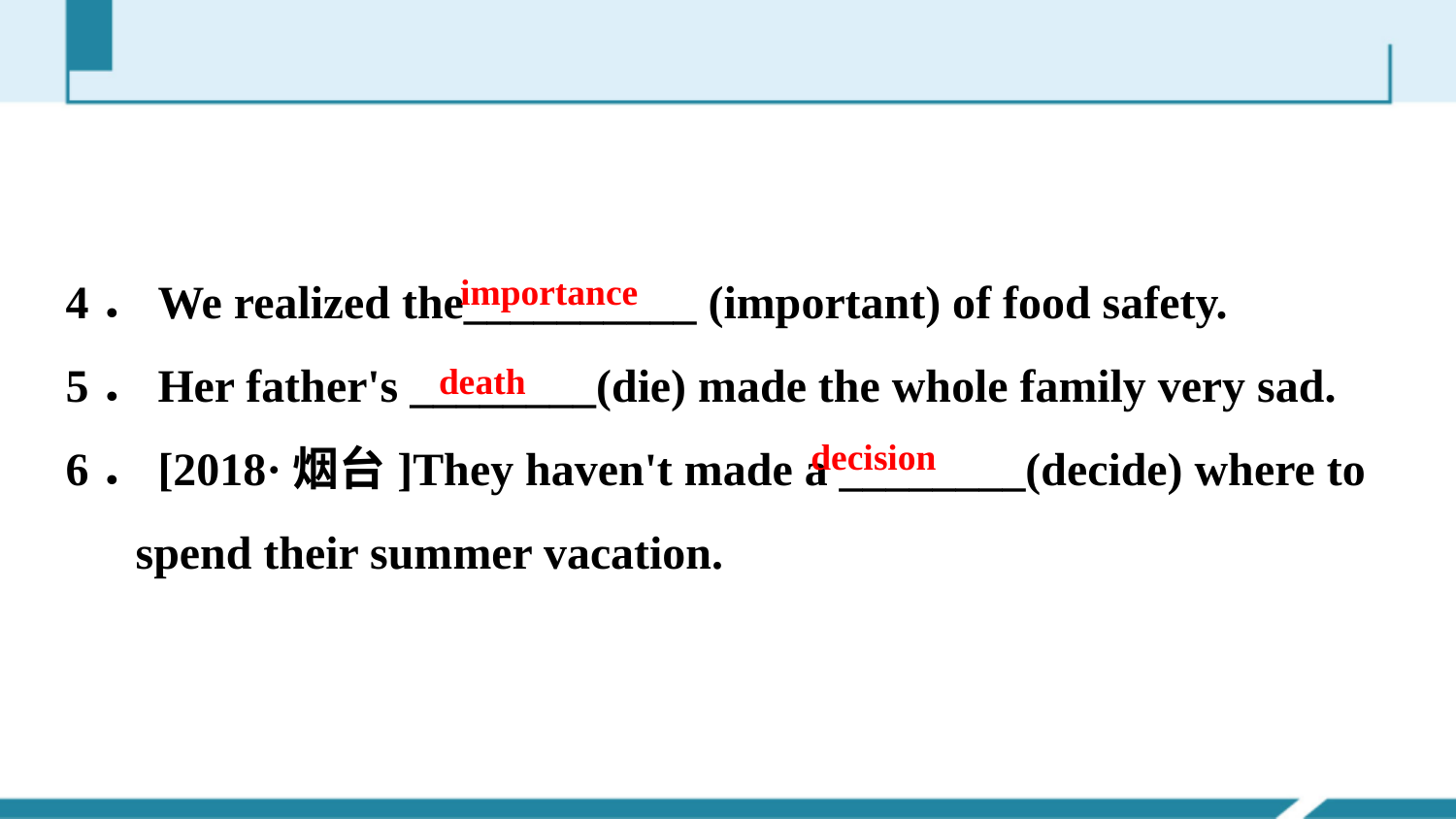

4．We realized the__________ (important) of food safety.
5．Her father's ________(die) made the whole family very sad.
6．[2018·烟台]They haven't made a ________(decide) where to
      spend their summer vacation.
importance
death
decision